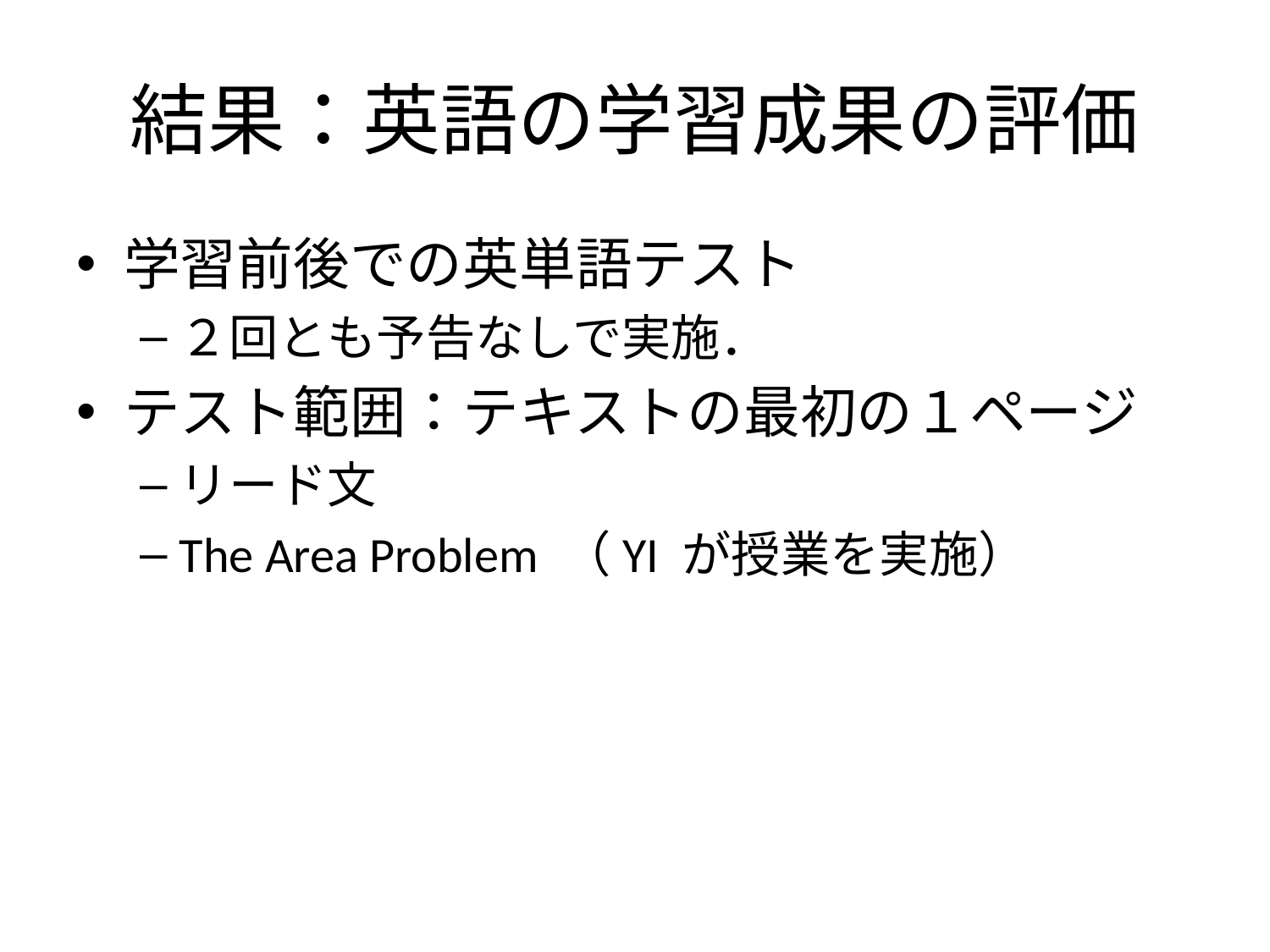

# 結果：英語の学習成果の評価
学習前後での英単語テスト
２回とも予告なしで実施．
テスト範囲：テキストの最初の１ページ
リード文
The Area Problem （YI が授業を実施）